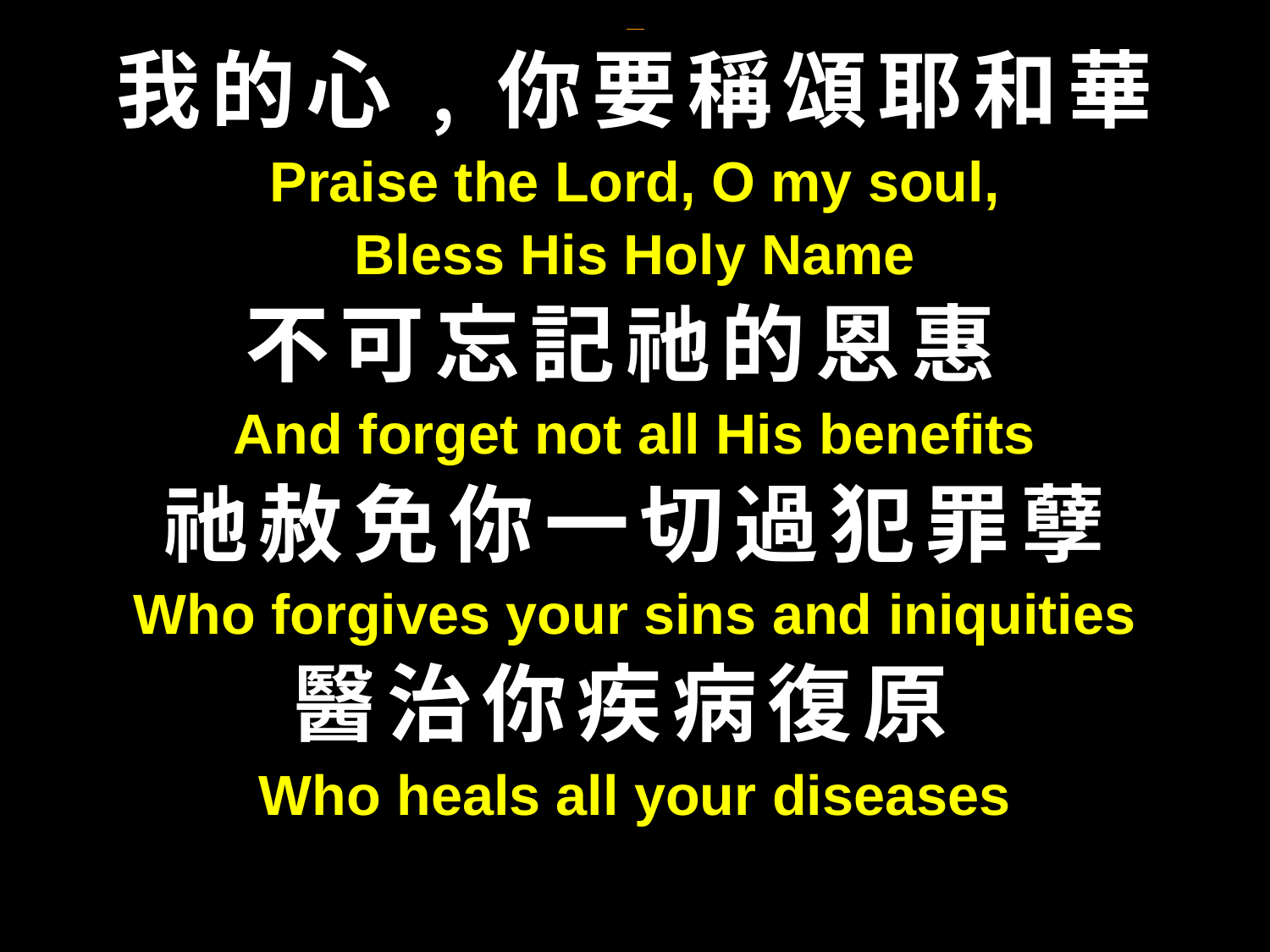

我的心﹐你要稱頌耶和華
Praise the Lord, O my soul,
Bless His Holy Name
不可忘記祂的恩惠
And forget not all His benefits
祂赦免你一切過犯罪孽
Who forgives your sins and iniquities
醫治你疾病復原
Who heals all your diseases